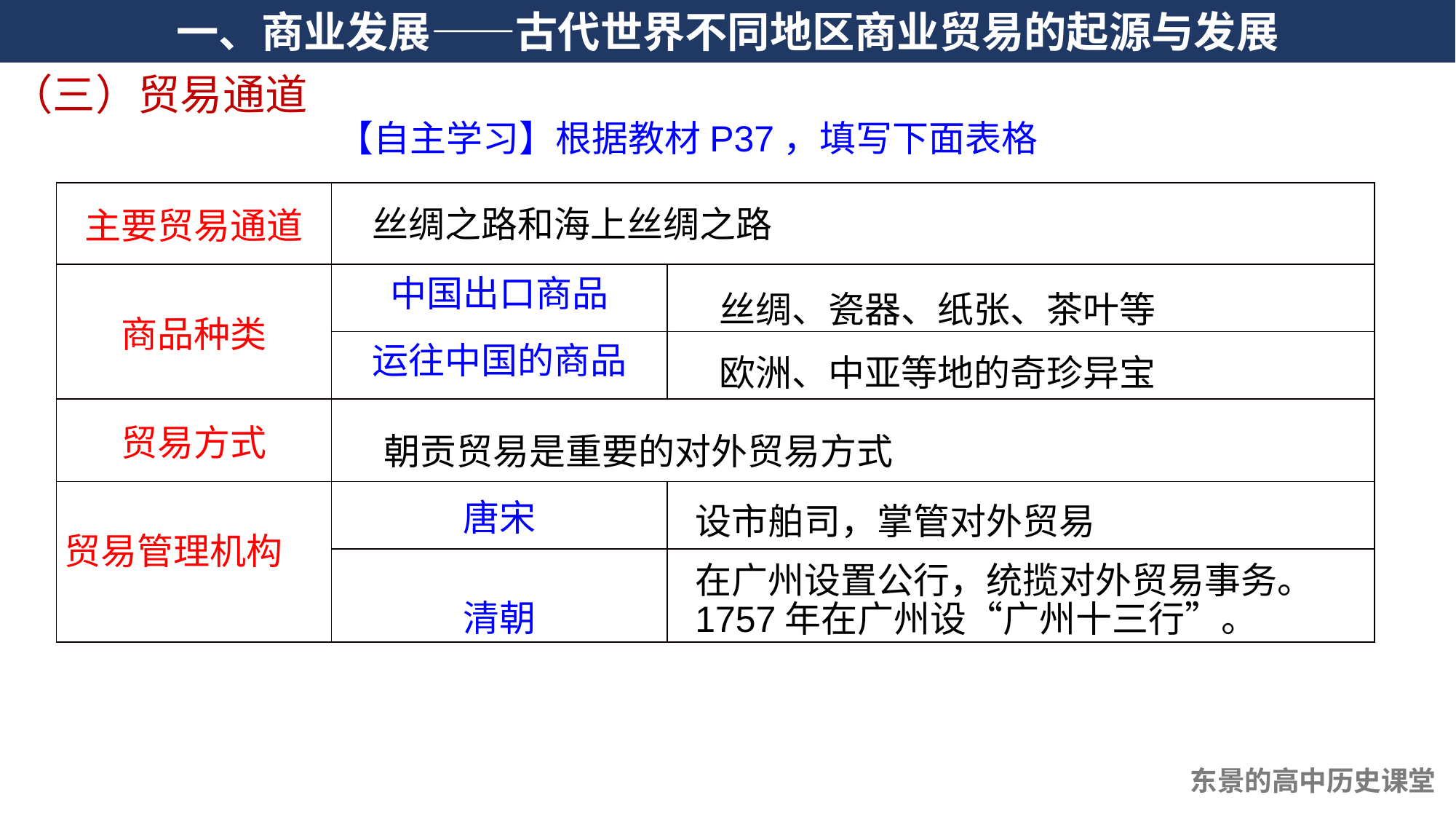

一、商业发展——古代世界不同地区商业贸易的起源与发展
（三）贸易通道
【自主学习】根据教材P37，填写下面表格
| 主要贸易通道 |  |  |
| --- | --- | --- |
| 商品种类 | 中国出口商品 |  |
|  | 运往中国的商品 |  |
| 贸易方式 |  |  |
| 贸易管理机构 | 唐宋 |  |
|  | 清朝 |  |
丝绸之路和海上丝绸之路
丝绸、瓷器、纸张、茶叶等
欧洲、中亚等地的奇珍异宝
朝贡贸易是重要的对外贸易方式
设市舶司，掌管对外贸易
在广州设置公行，统揽对外贸易事务。
1757年在广州设“广州十三行”。